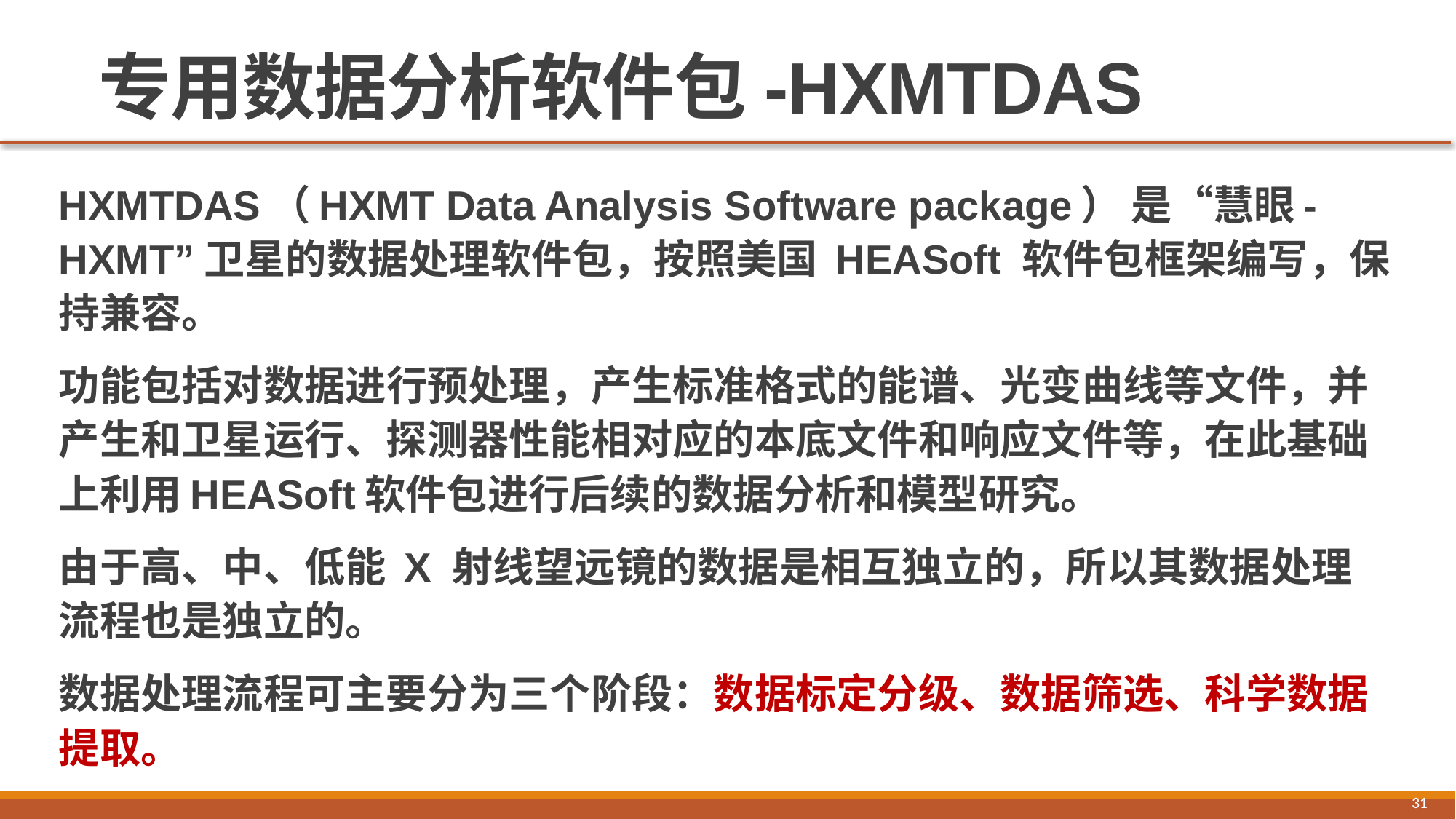

# 专用数据分析软件包-HXMTDAS
HXMTDAS（HXMT Data Analysis Software package） 是“慧眼-HXMT”卫星的数据处理软件包，按照美国 HEASoft 软件包框架编写，保持兼容。
功能包括对数据进行预处理，产生标准格式的能谱、光变曲线等文件，并产生和卫星运行、探测器性能相对应的本底文件和响应文件等，在此基础上利用HEASoft软件包进行后续的数据分析和模型研究。
由于高、中、低能 X 射线望远镜的数据是相互独立的，所以其数据处理流程也是独立的。
数据处理流程可主要分为三个阶段：数据标定分级、数据筛选、科学数据提取。

31